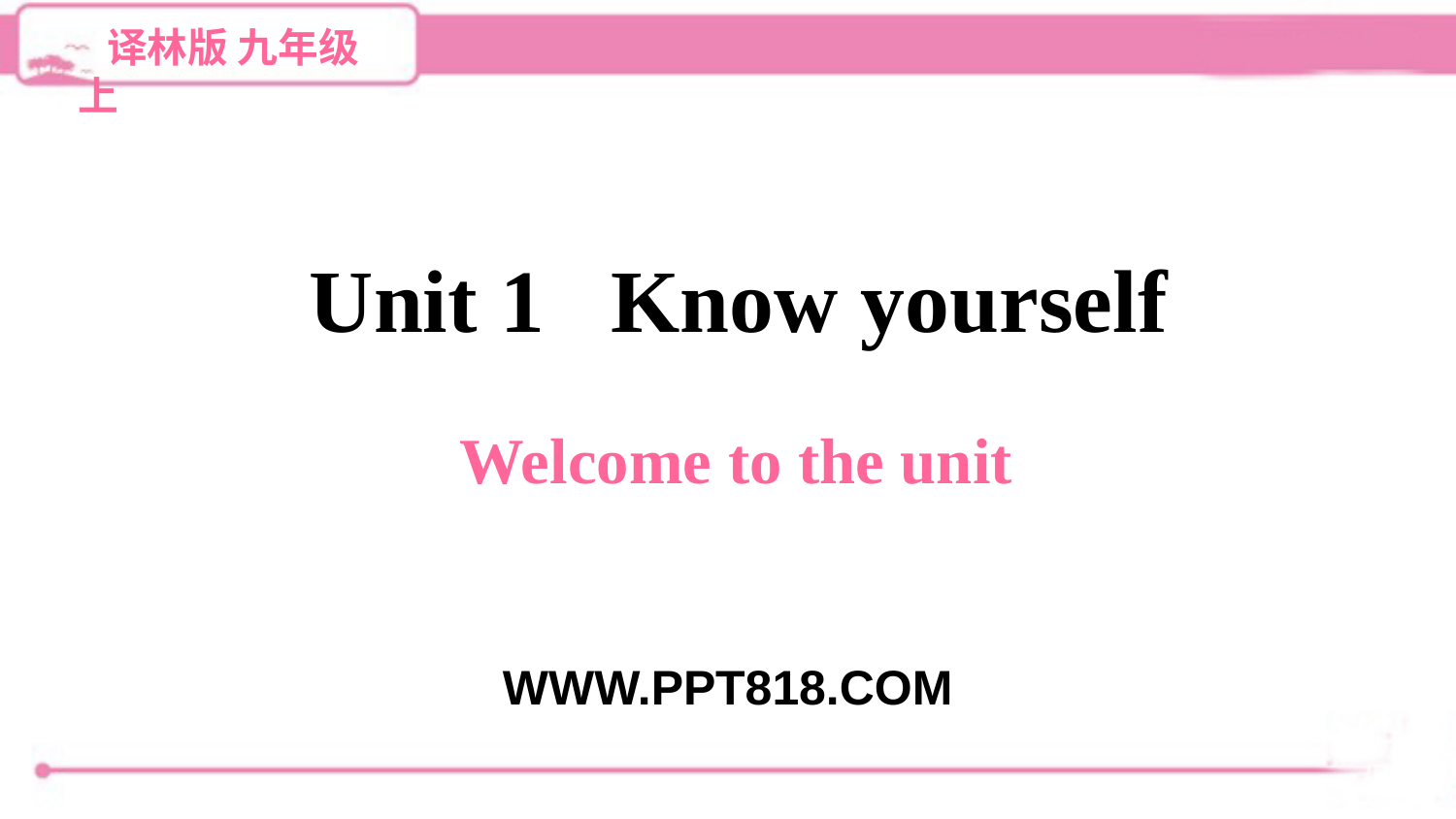

译林版 九年级上
 Unit 1   Know yourself
Welcome to the unit
WWW.PPT818.COM